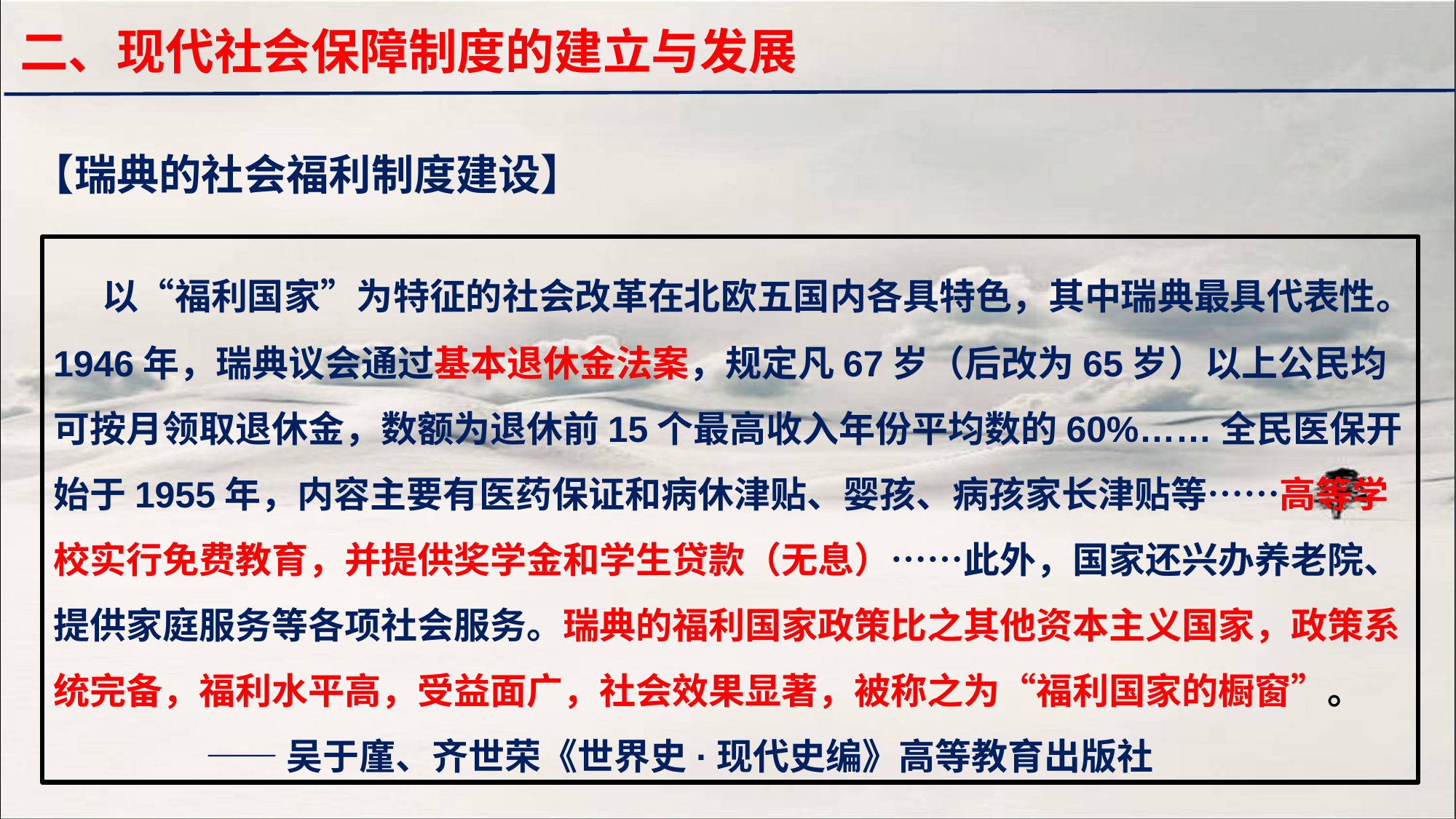

二、现代社会保障制度的建立与发展
【瑞典的社会福利制度建设】
    以“福利国家”为特征的社会改革在北欧五国内各具特色，其中瑞典最具代表性。1946年，瑞典议会通过基本退休金法案，规定凡67岁（后改为65岁）以上公民均可按月领取退休金，数额为退休前15个最高收入年份平均数的60%……全民医保开始于1955年，内容主要有医药保证和病休津贴、婴孩、病孩家长津贴等……高等学校实行免费教育，并提供奖学金和学生贷款（无息）……此外，国家还兴办养老院、提供家庭服务等各项社会服务。瑞典的福利国家政策比之其他资本主义国家，政策系统完备，福利水平高，受益面广，社会效果显著，被称之为“福利国家的橱窗”。
                      ——吴于廑、齐世荣《世界史·现代史编》高等教育出版社